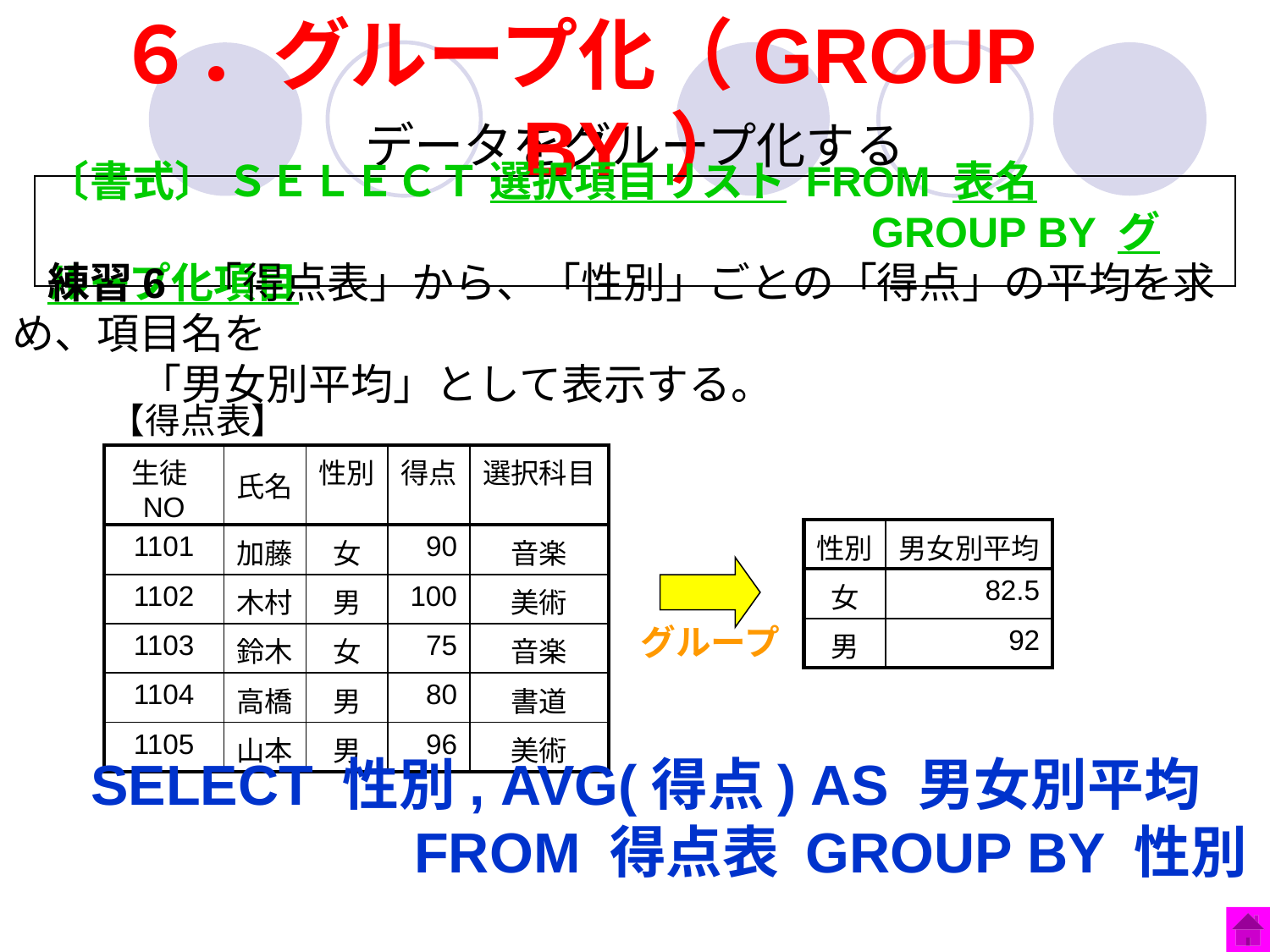

６．グループ化（GROUP　BY ）
データをグループ化する
〔書式〕 ＳＥＬＥＣＴ 選択項目リスト FROM 表名
　　　　　　　　　　　　　　　　　　 　GROUP BY グループ化項目
　練習6  「得点表」から、「性別」ごとの「得点」の平均を求め、項目名を
　　　「男女別平均」として表示する。
【得点表】
| 生徒NO | 氏名 | 性別 | 得点 | 選択科目 |
| --- | --- | --- | --- | --- |
| 1101 | 加藤 | 女 | 90 | 音楽 |
| 1102 | 木村 | 男 | 100 | 美術 |
| 1103 | 鈴木 | 女 | 75 | 音楽 |
| 1104 | 高橋 | 男 | 80 | 書道 |
| 1105 | 山本 | 男 | 96 | 美術 |
| 性別 | 男女別平均 |
| --- | --- |
| 女 | 82.5 |
| 男 | 92 |

グループ
     SELECT 性別, AVG(得点) AS 男女別平均
                         FROM 得点表 GROUP BY 性別